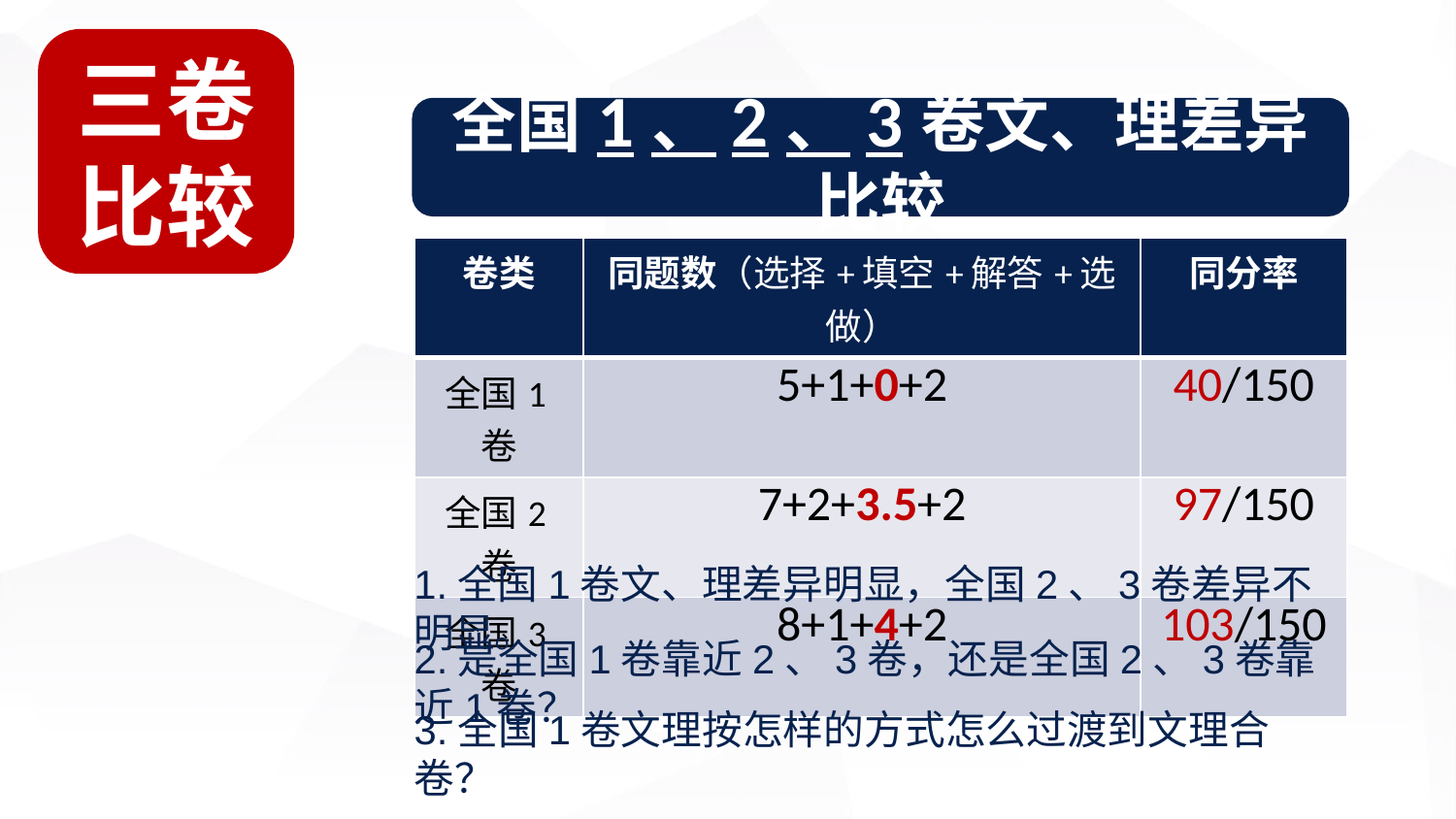

三卷
比较
全国1、2、3卷文、理差异比较
| 卷类 | 同题数（选择+填空+解答+选做） | 同分率 |
| --- | --- | --- |
| 全国1卷 | 5+1+0+2 | 40/150 |
| 全国2卷 | 7+2+3.5+2 | 97/150 |
| 全国3卷 | 8+1+4+2 | 103/150 |
1.全国1卷文、理差异明显，全国2、3卷差异不明显。
2.是全国1卷靠近2、3卷，还是全国2、3卷靠近1卷？
3.全国1卷文理按怎样的方式怎么过渡到文理合卷？